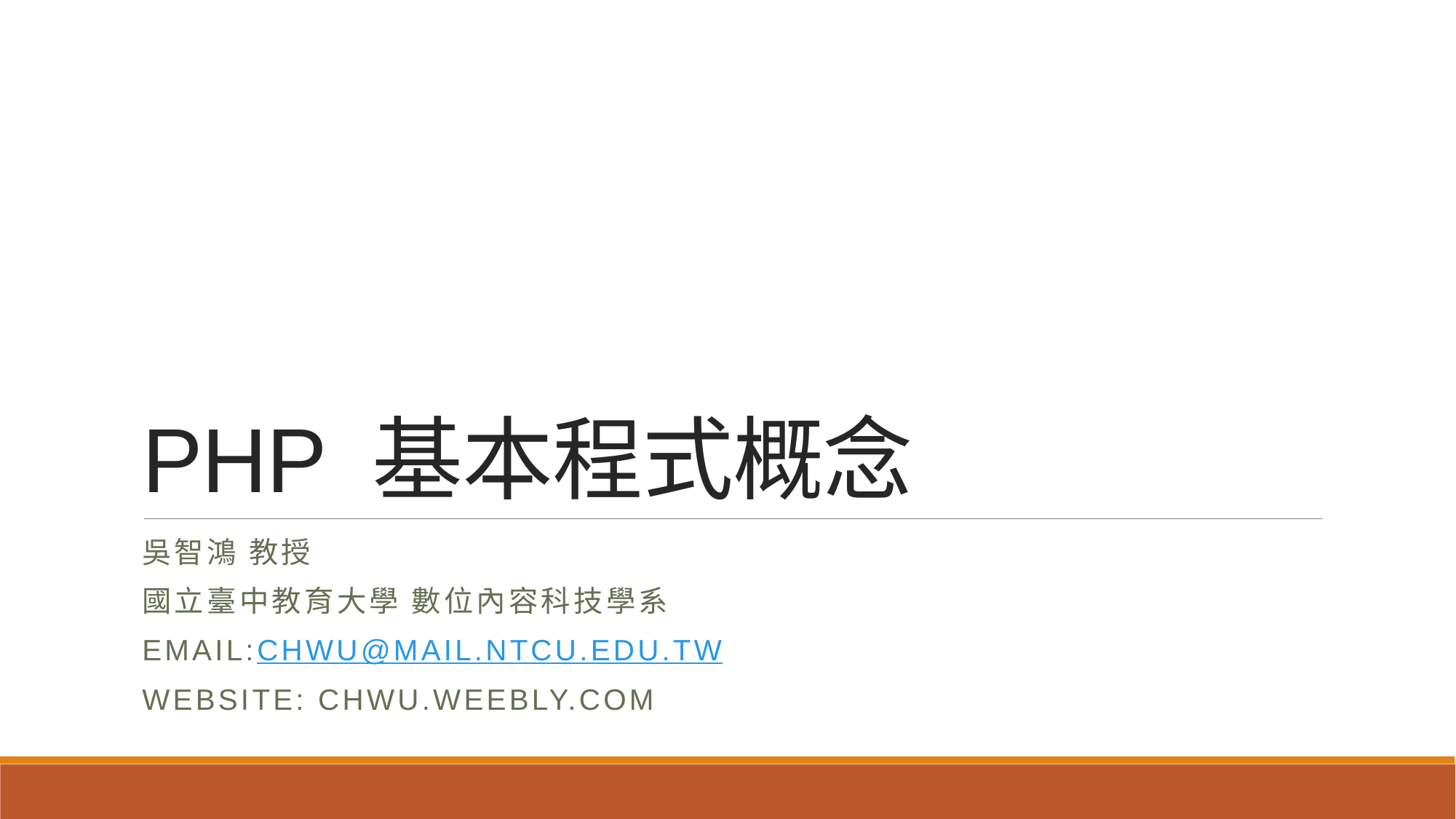

# PHP 基本程式概念
吳智鴻 教授
國立臺中教育大學 數位內容科技學系
email:chwu@mail.ntcu.edu.tw
Website: Chwu.weebly.com